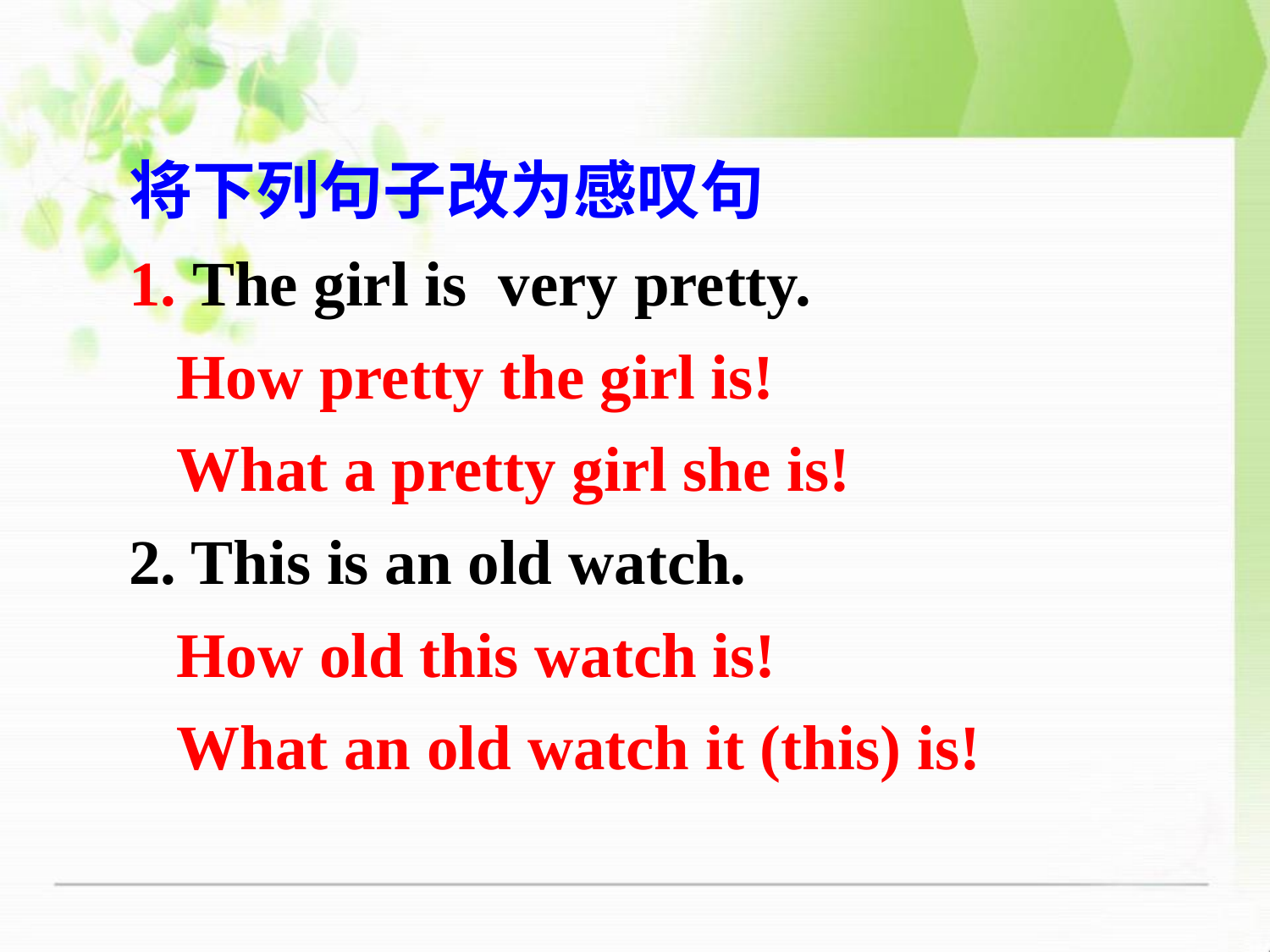

将下列句子改为感叹句
The girl is  very pretty.
   How pretty the girl is!
   What a pretty girl she is!
2. This is an old watch.
   How old this watch is!
   What an old watch it (this) is!